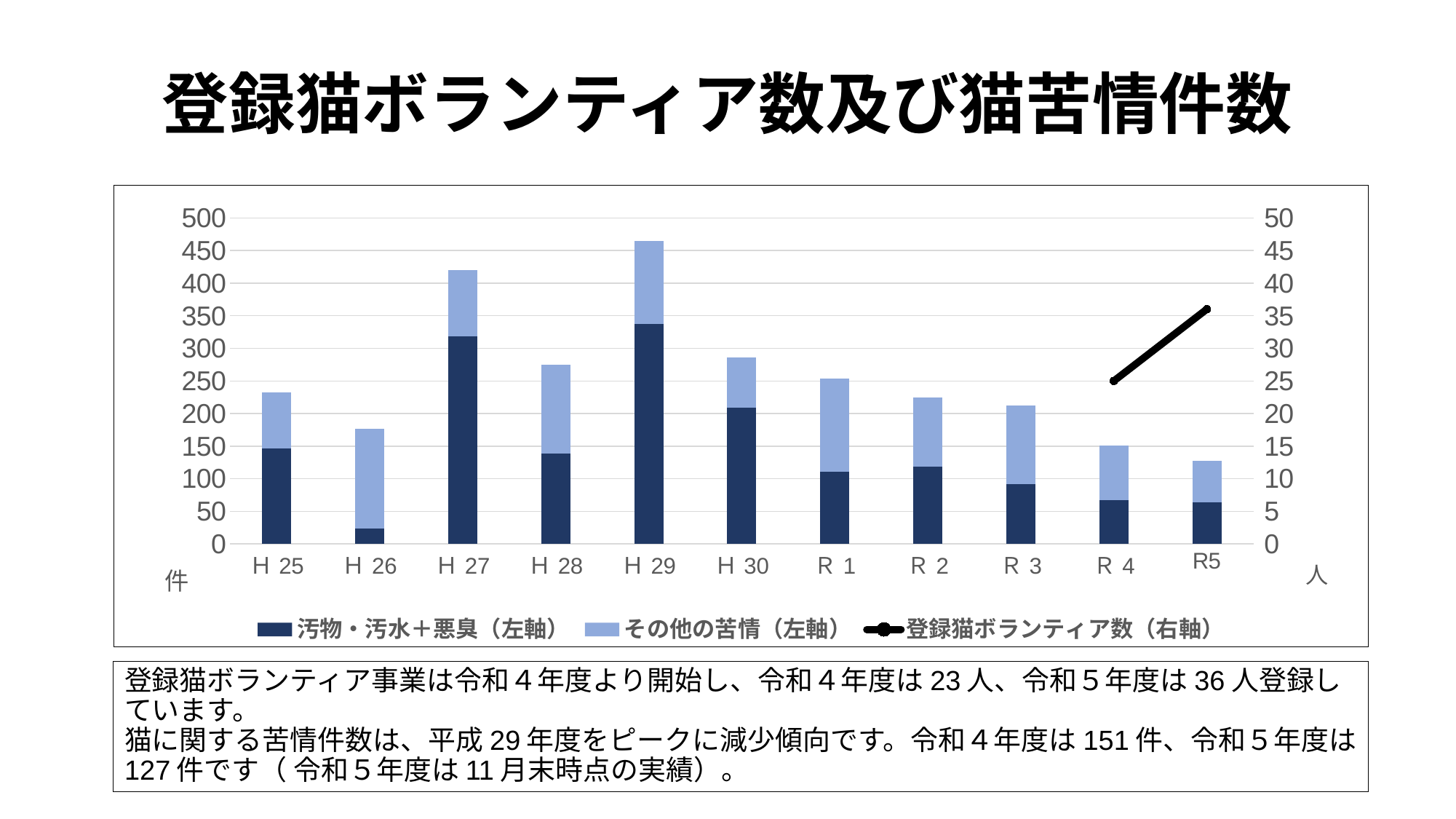

# 登録猫ボランティア数及び猫苦情件数

### Chart

| Category | 汚物・汚水＋悪臭（左軸） | その他の苦情（左軸） | 登録猫ボランティア数（右軸） |
|---|---|---|---|
| Ｈ25 | 146.0 | 86.0 | None |
| Ｈ26 | 24.0 | 152.0 | None |
| Ｈ27 | 318.0 | 102.0 | None |
| Ｈ28 | 139.0 | 136.0 | None |
| Ｈ29 | 337.0 | 128.0 | None |
| Ｈ30 | 209.0 | 77.0 | None |
| Ｒ1 | 111.0 | 143.0 | None |
| Ｒ2 | 119.0 | 106.0 | None |
| Ｒ3 | 92.0 | 120.0 | None |
| Ｒ4 | 67.0 | 84.0 | 25.0 |
| R5 | 64.0 | 63.0 | 36.0 |
登録猫ボランティア事業は令和４年度より開始し、令和４年度は23人、令和５年度は36人登録しています。
猫に関する苦情件数は、平成29年度をピークに減少傾向です。令和４年度は151件、令和５年度は127件です（ 令和５年度は11月末時点の実績）。